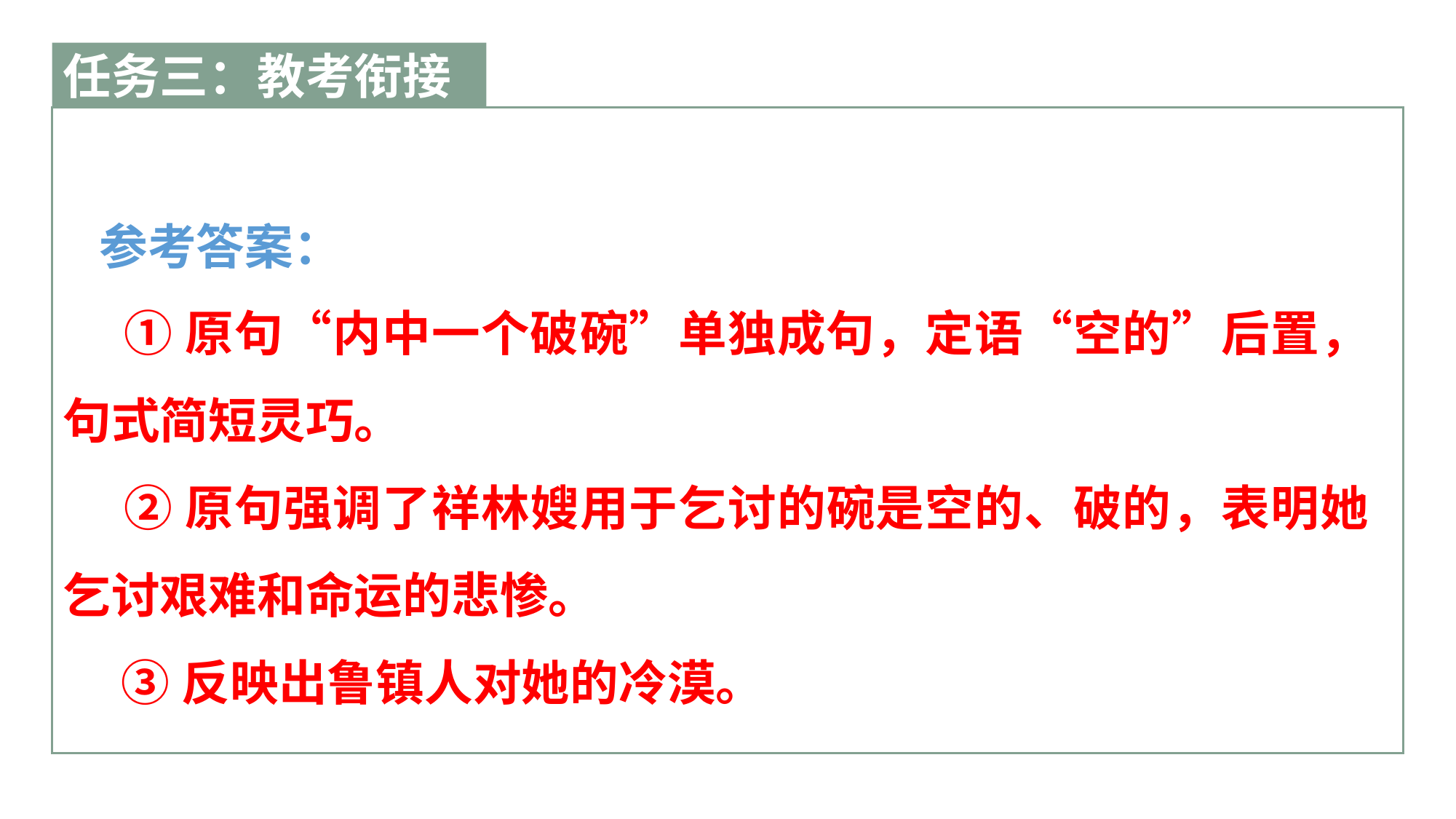

任务三：教考衔接

参考答案：
  ①原句“内中一个破碗”单独成句，定语“空的”后置，句式简短灵巧。
  ②原句强调了祥林嫂用于乞讨的碗是空的、破的，表明她乞讨艰难和命运的悲惨。
  ③反映出鲁镇人对她的冷漠。

点击输入文本信息，简要陈述文本信息，字体大小可调节。点击输入文本信息，简要陈述文本信息，字体大小可调节。
点击输入文本信息，简要陈述文本信息，字体大小可调节。点击输入文本信息，简要陈述文本信息，字体大小可调节。